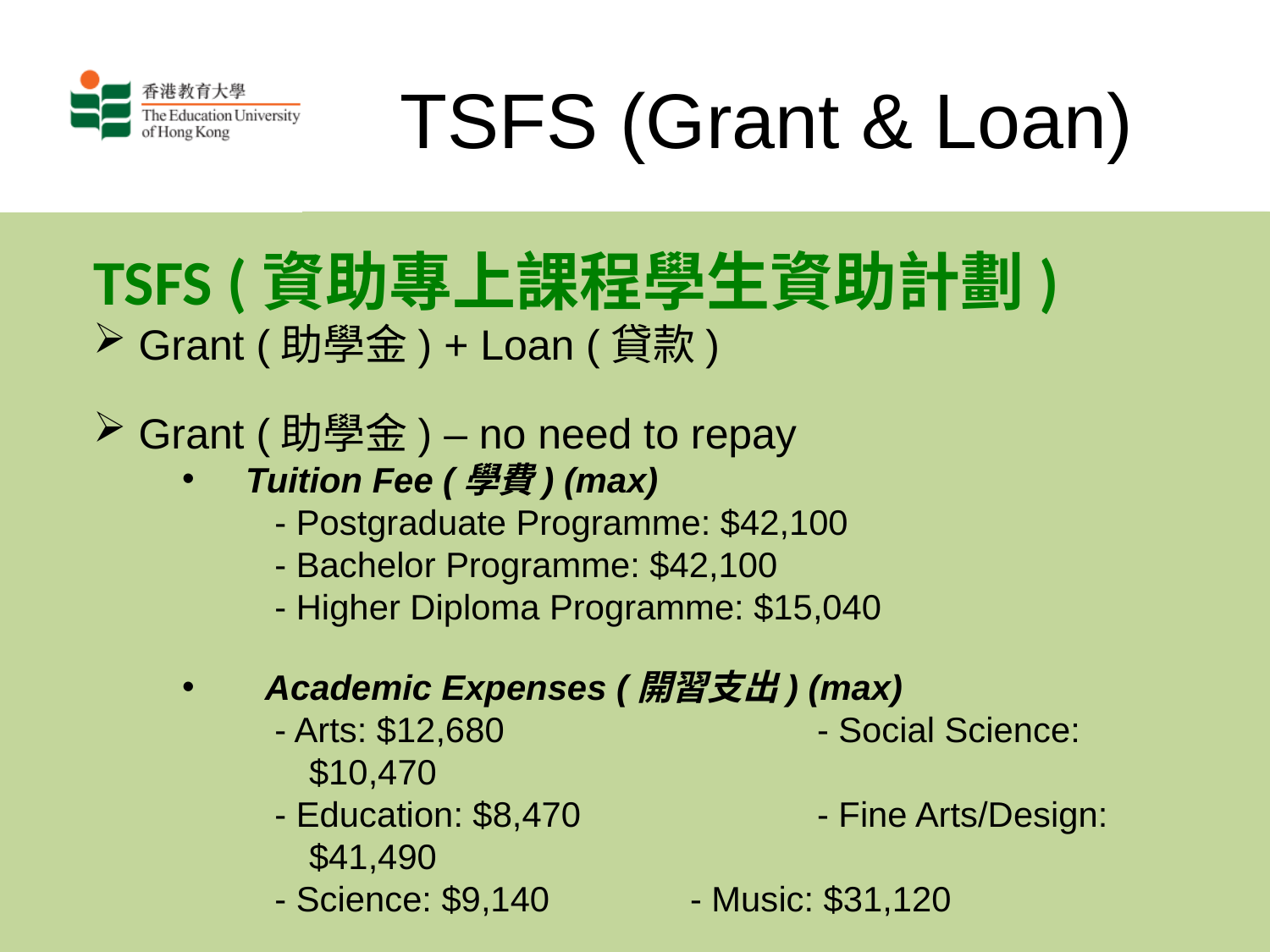

# TSFS (Grant & Loan)
TSFS (資助專上課程學生資助計劃)
 Grant (助學金) + Loan (貸款)

 Grant (助學金) – no need to repay
Tuition Fee (學費) (max)
   - Postgraduate Programme: $42,100
   - Bachelor Programme: $42,100
   - Higher Diploma Programme: $15,040

  Academic Expenses (開習支出) (max)
   - Arts: $12,680  			- Social Science: $10,470
   - Education: $8,470		- Fine Arts/Design: $41,490
   - Science: $9,140		- Music: $31,120